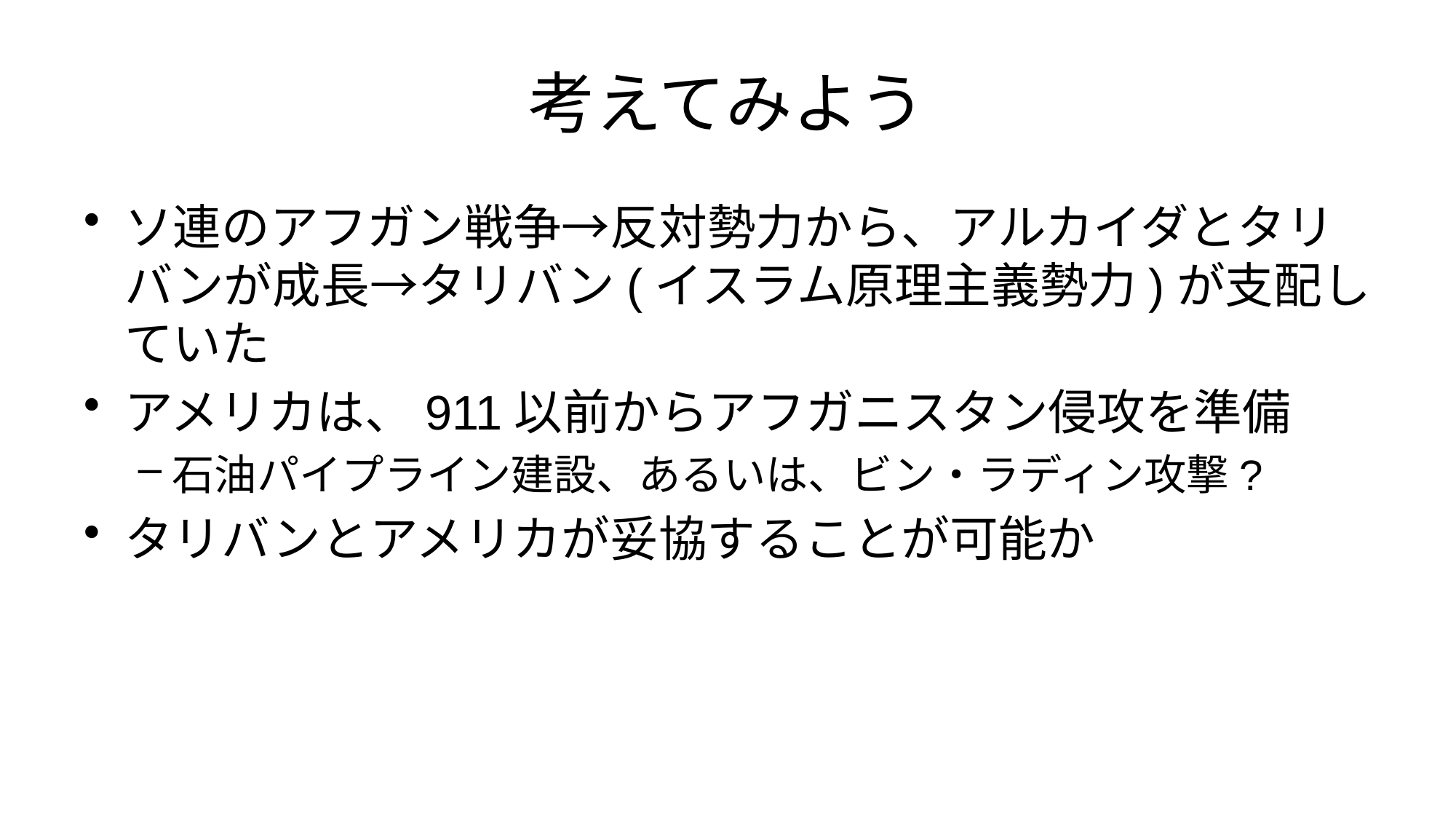

# 考えてみよう
ソ連のアフガン戦争→反対勢力から、アルカイダとタリバンが成長→タリバン(イスラム原理主義勢力)が支配していた
アメリカは、911以前からアフガニスタン侵攻を準備
石油パイプライン建設、あるいは、ビン・ラディン攻撃?
タリバンとアメリカが妥協することが可能か